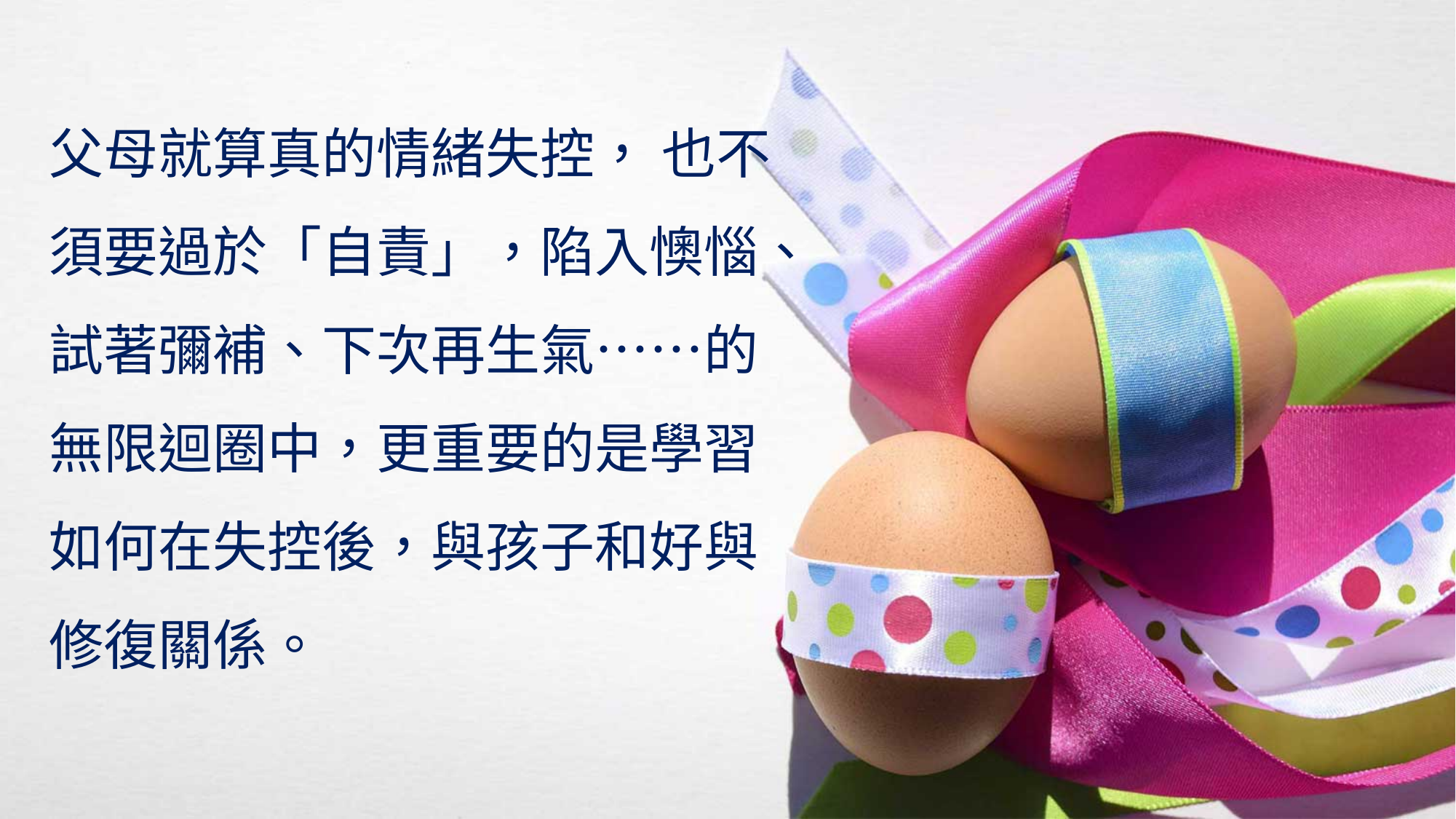

父母就算真的情緒失控， 也不須要過於「自責」，陷入懊惱、試著彌補、下次再生氣……的無限迴圈中，更重要的是學習如何在失控後，與孩子和好與修復關係。